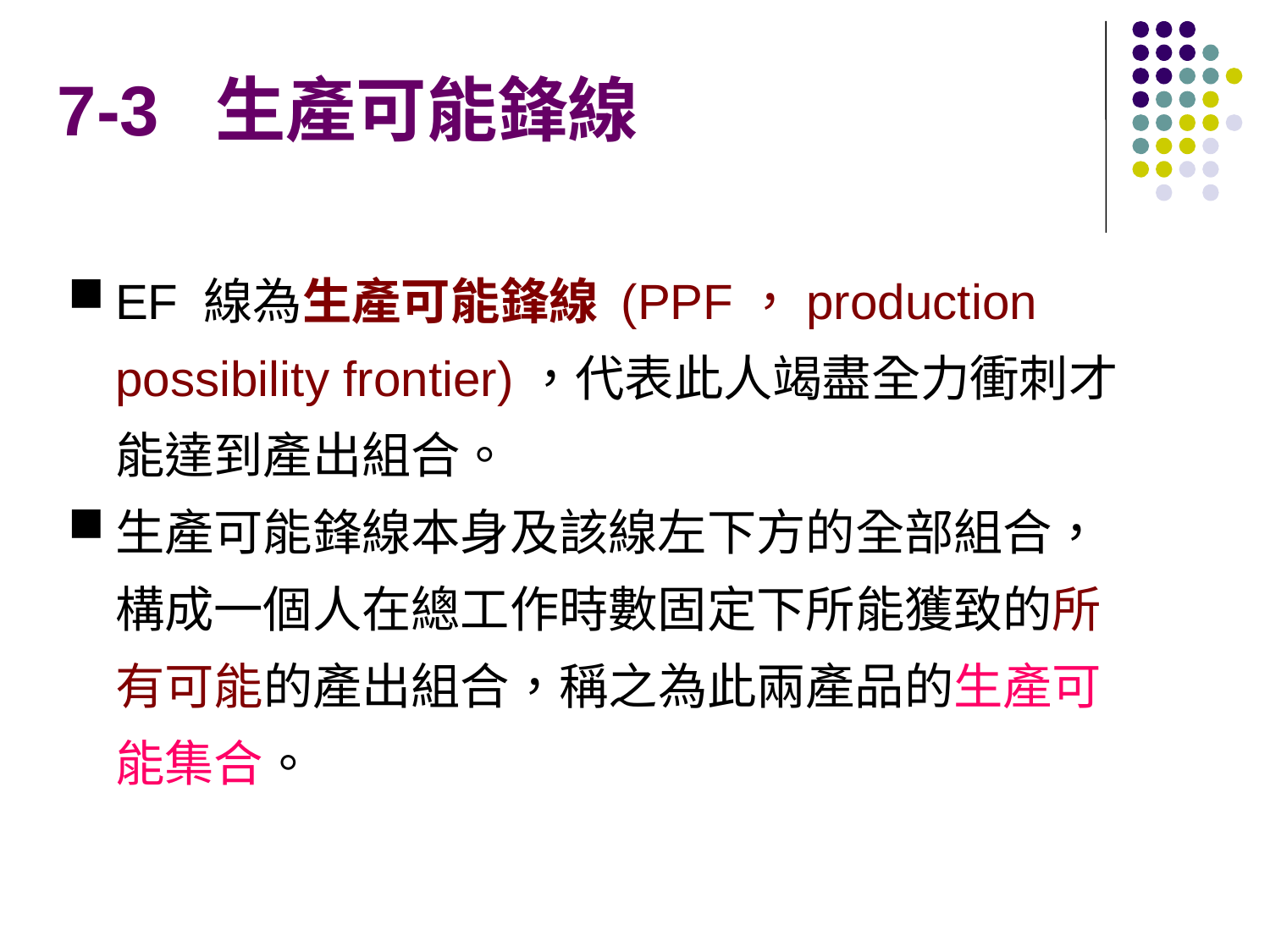

7-3  生產可能鋒線
EF 線為生產可能鋒線 (PPF，production possibility frontier)，代表此人竭盡全力衝刺才能達到產出組合。
生產可能鋒線本身及該線左下方的全部組合，構成一個人在總工作時數固定下所能獲致的所有可能的產出組合，稱之為此兩產品的生產可能集合。